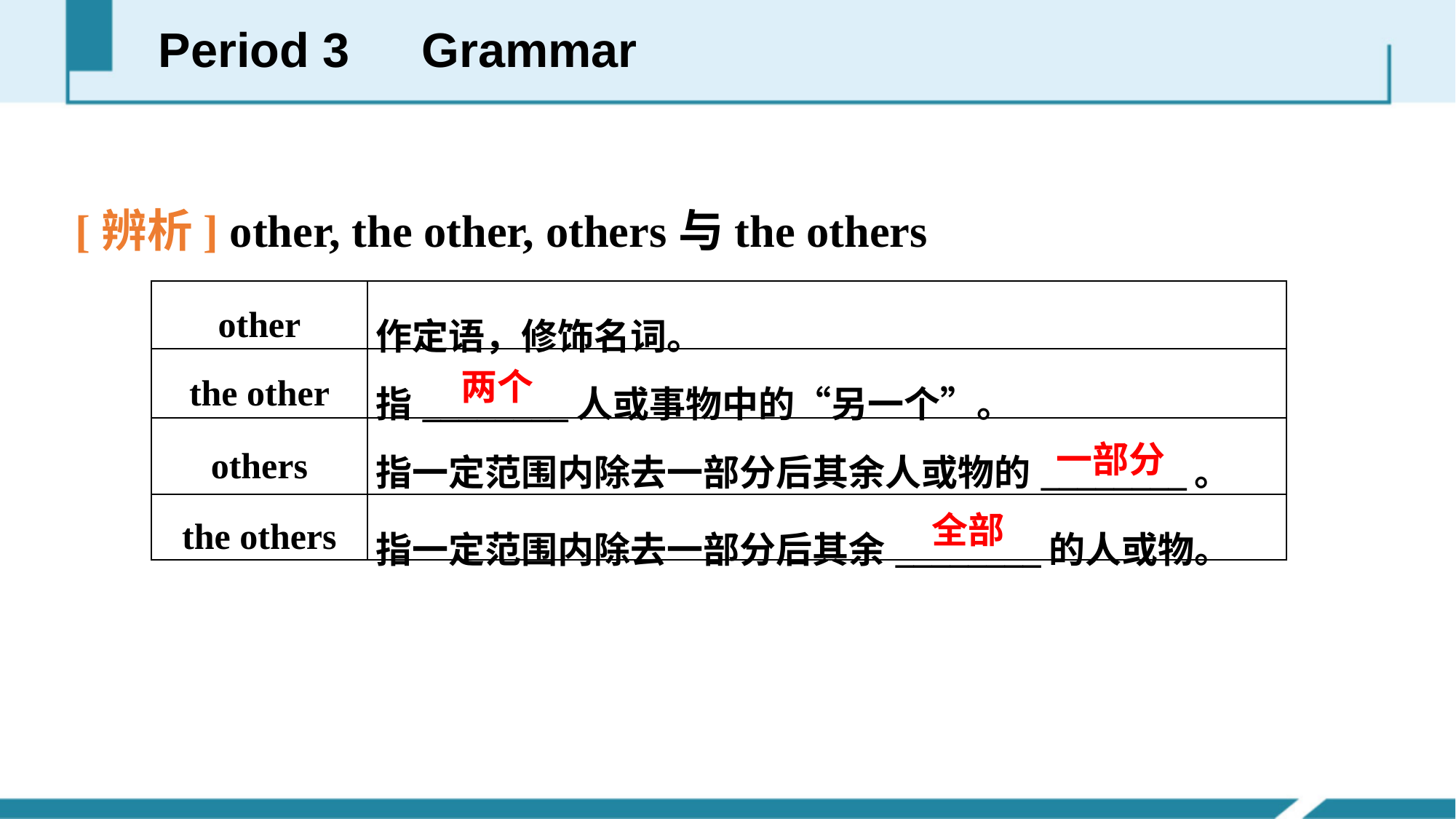

Period 3　Grammar
[辨析] other, the other, others与the others
| other | 作定语，修饰名词。 |
| --- | --- |
| the other | 指\_\_\_\_\_\_\_\_人或事物中的“另一个”。 |
| others | 指一定范围内除去一部分后其余人或物的\_\_\_\_\_\_\_\_。 |
| the others | 指一定范围内除去一部分后其余\_\_\_\_\_\_\_\_的人或物。 |
两个
一部分
全部